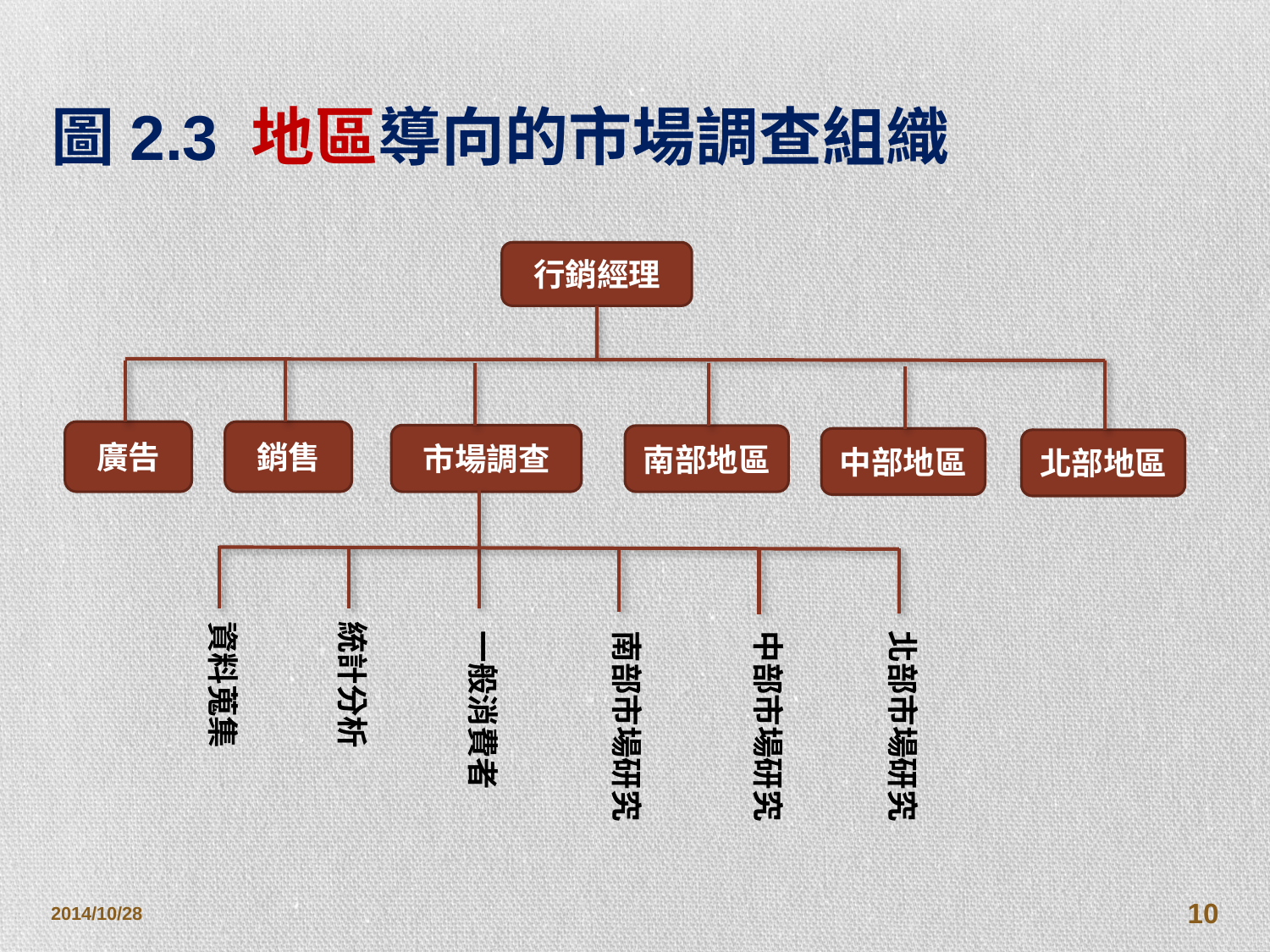

# 圖2.3 地區導向的市場調查組織
行銷經理
廣告
銷售
市場調查
南部地區
中部地區
北部地區
統計分析
資料蒐集
一般消費者
南部市場研究
中部市場研究
北部市場研究
2014/10/28
10